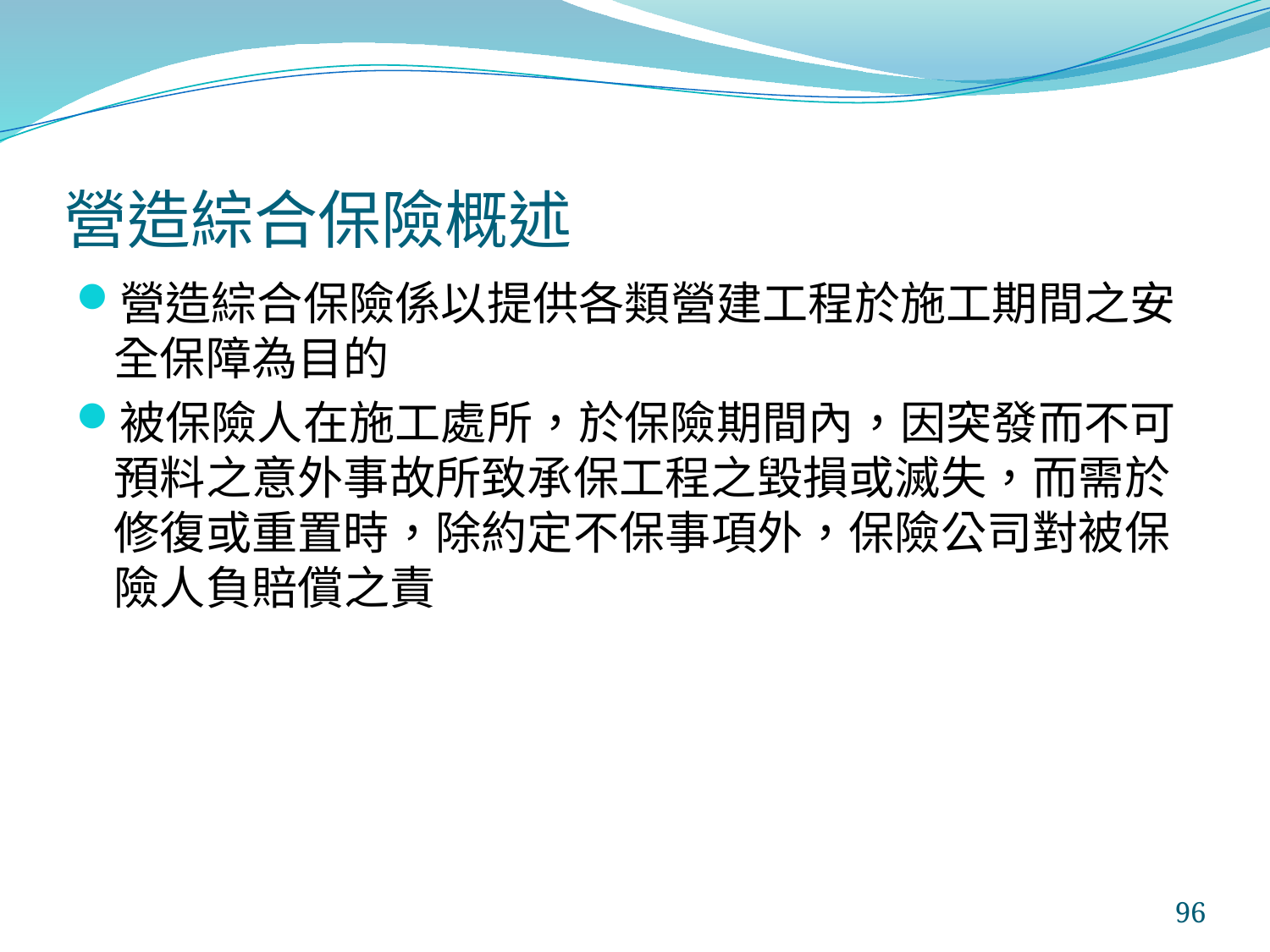

# 營造綜合保險概述
營造綜合保險係以提供各類營建工程於施工期間之安全保障為目的
被保險人在施工處所，於保險期間內，因突發而不可預料之意外事故所致承保工程之毀損或滅失，而需於修復或重置時，除約定不保事項外，保險公司對被保險人負賠償之責

96